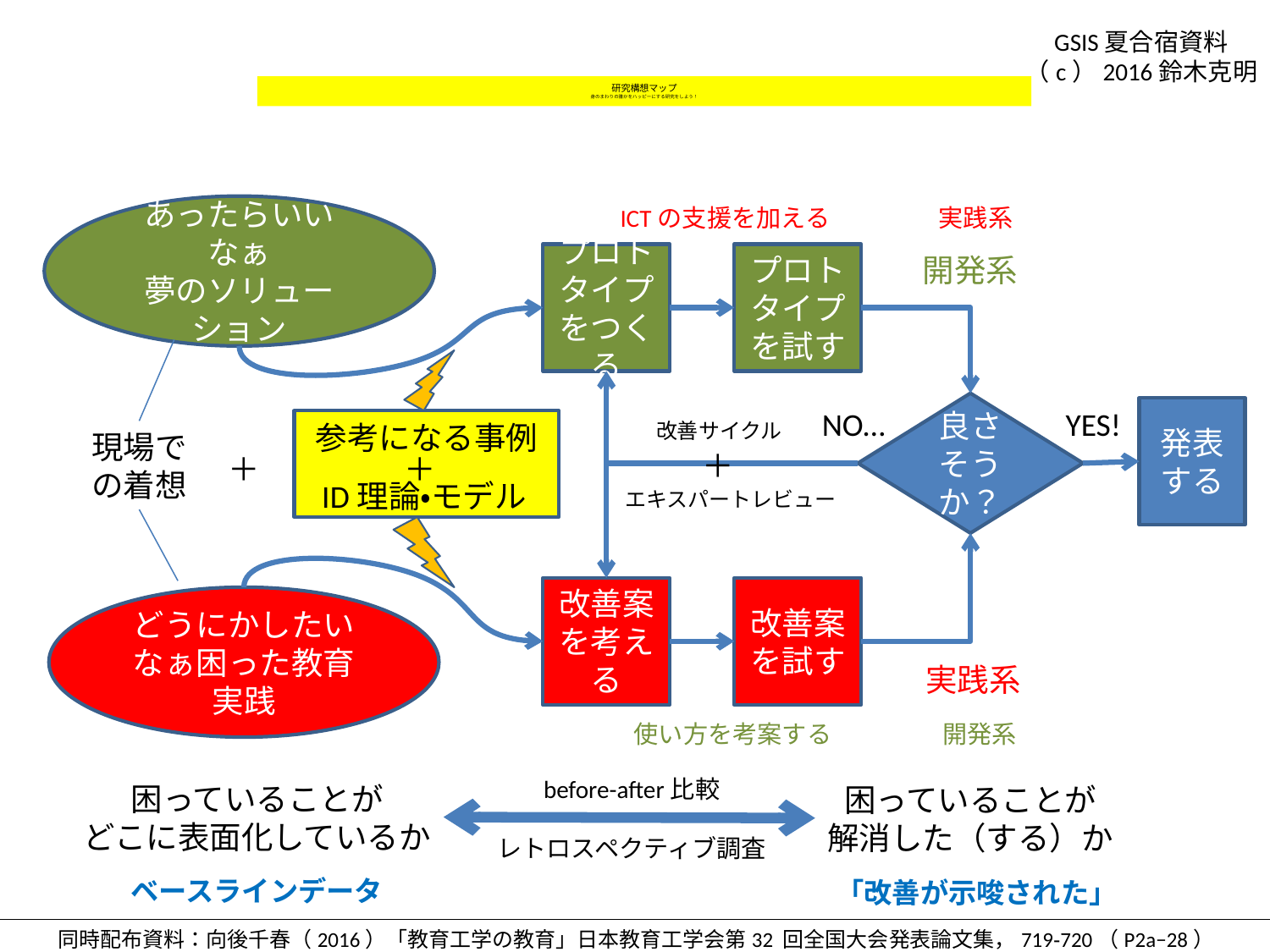

GSIS夏合宿資料
（c）2016鈴木克明
# 研究構想マップ 身のまわりの誰かをハッピーにする研究をしよう！
実践系
あったらいいなぁ
夢のソリューション
ICTの支援を加える
プロトタイプをつくる
プロトタイプを試す
開発系

良さそうか？
NO…
YES!
発表する

改善サイクル
参考になる事例
現場での着想
＋
＋
＋
ID理論・モデル
エキスパートレビュー

改善案を考える
改善案を試す
どうにかしたいなぁ困った教育実践
実践系
使い方を考案する
開発系
before-after比較

レトロスペクティブ調査
困っていることが
どこに表面化しているか
困っていることが
解消した（する）か
ベースラインデータ
「改善が示唆された」
同時配布資料：向後千春（2016）「教育工学の教育」日本教育工学会第32 回全国大会発表論文集，719‐720（P2a−28）